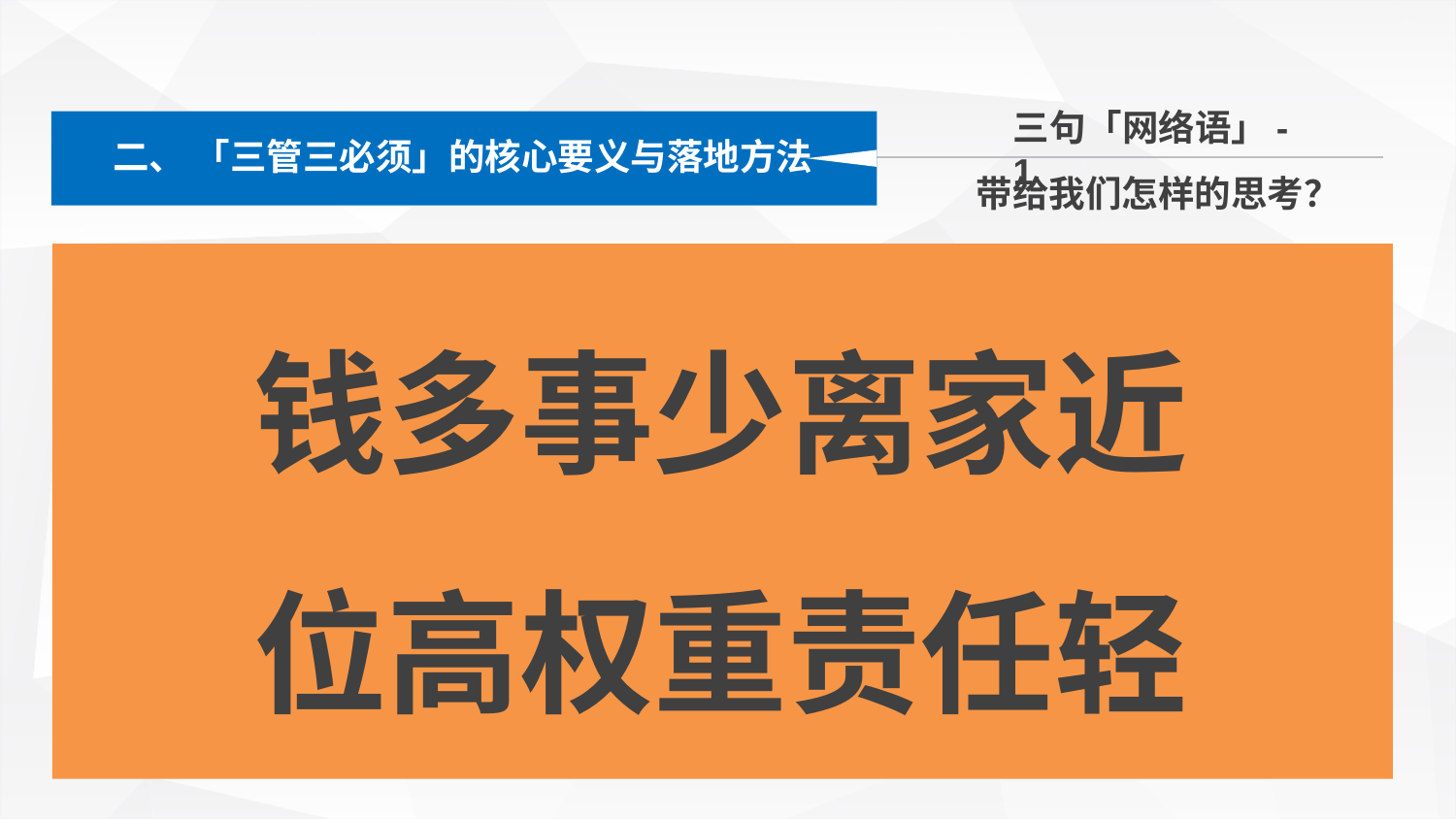

三句「网络语」-1

二、 「三管三必须」的核心要义与落地方法

带给我们怎样的思考？

钱多事少离家近 位高权重责任轻